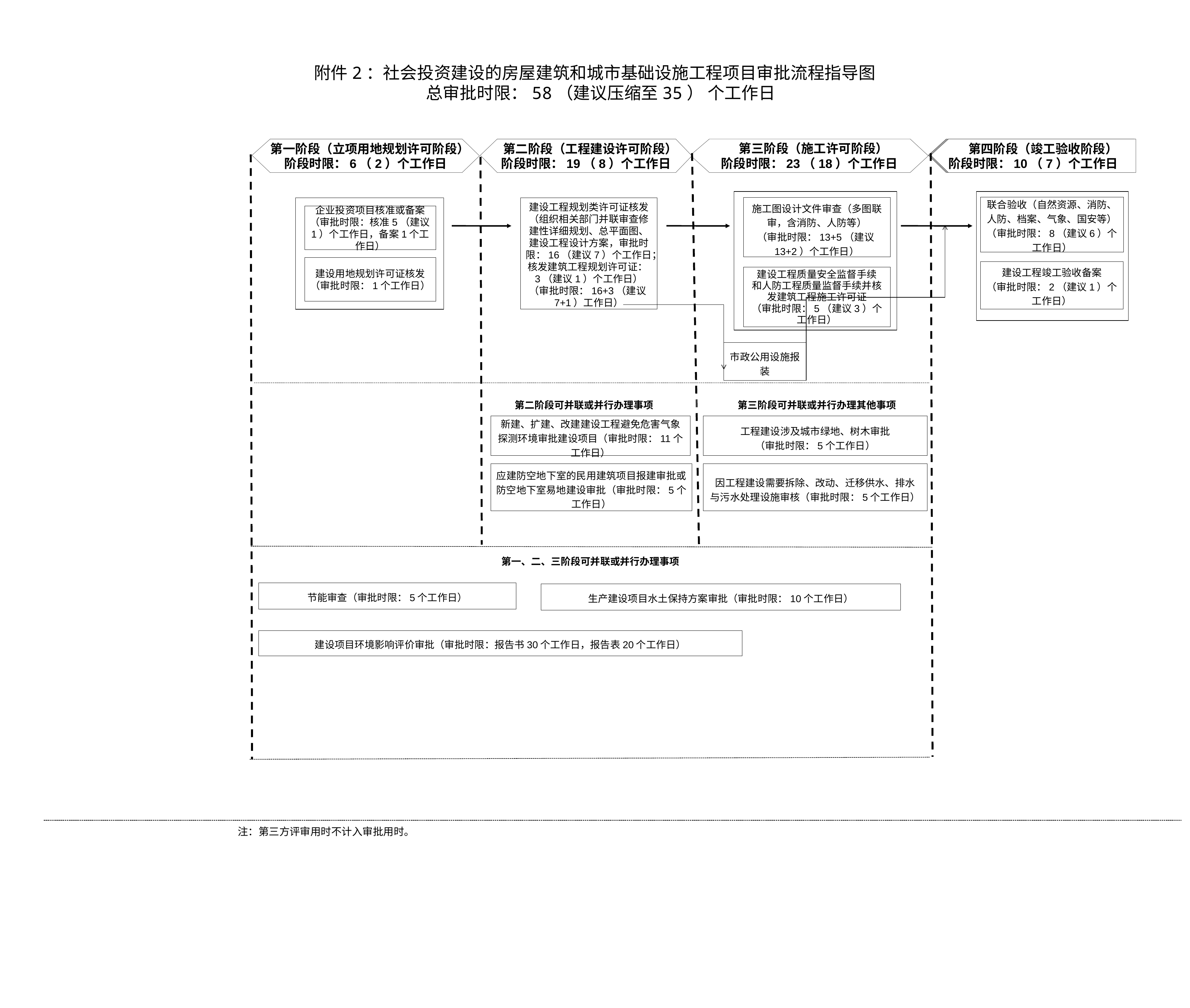

附件2：社会投资建设的房屋建筑和城市基础设施工程项目审批流程指导图
  总审批时限：58（建议压缩至35） 个工作日
  第一阶段（立项用地规划许可阶段）
阶段时限：6（2）个工作日
  第二阶段（工程建设许可阶段）
阶段时限：19（8）个工作日
      第四阶段（竣工验收阶段）
阶段时限：10（7）个工作日
  第三阶段（施工许可阶段）
阶段时限：23（18）个工作日
第四阶段（竣工验收阶段）

联合验收（自然资源、消防、人防、档案、气象、国安等）
（审批时限：8（建议6）个工作日）
施工图设计文件审查（多图联审，含消防、人防等）
（审批时限：13+5（建议13+2）个工作日）
建设工程规划类许可证核发（组织相关部门并联审查修建性详细规划、总平面图、建设工程设计方案，审批时限：16（建议7）个工作日；核发建筑工程规划许可证：3（建议1）个工作日）
（审批时限：16+3（建议7+1）工作日）

企业投资项目核准或备案
（审批时限：核准5（建议1）个工作日，备案1个工作日）
市政公用设施报装
建设用地规划许可证核发
（审批时限：1个工作日）
建设工程竣工验收备案
（审批时限：2（建议1）个工作日）
建设工程质量安全监督手续
和人防工程质量监督手续并核发建筑工程施工许可证
（审批时限：5（建议3）个工作日）
第二阶段可并联或并行办理事项
第三阶段可并联或并行办理其他事项
新建、扩建、改建建设工程避免危害气象探测环境审批建设项目（审批时限：11个工作日）
工程建设涉及城市绿地、树木审批
（审批时限：5个工作日）
应建防空地下室的民用建筑项目报建审批或防空地下室易地建设审批（审批时限：5个工作日）
因工程建设需要拆除、改动、迁移供水、排水
与污水处理设施审核（审批时限：5个工作日）
第一、二、三阶段可并联或并行办理事项
节能审查（审批时限：5个工作日）
生产建设项目水土保持方案审批（审批时限：10个工作日）
建设项目环境影响评价审批（审批时限：报告书30个工作日，报告表20个工作日）
注：第三方评审用时不计入审批用时。